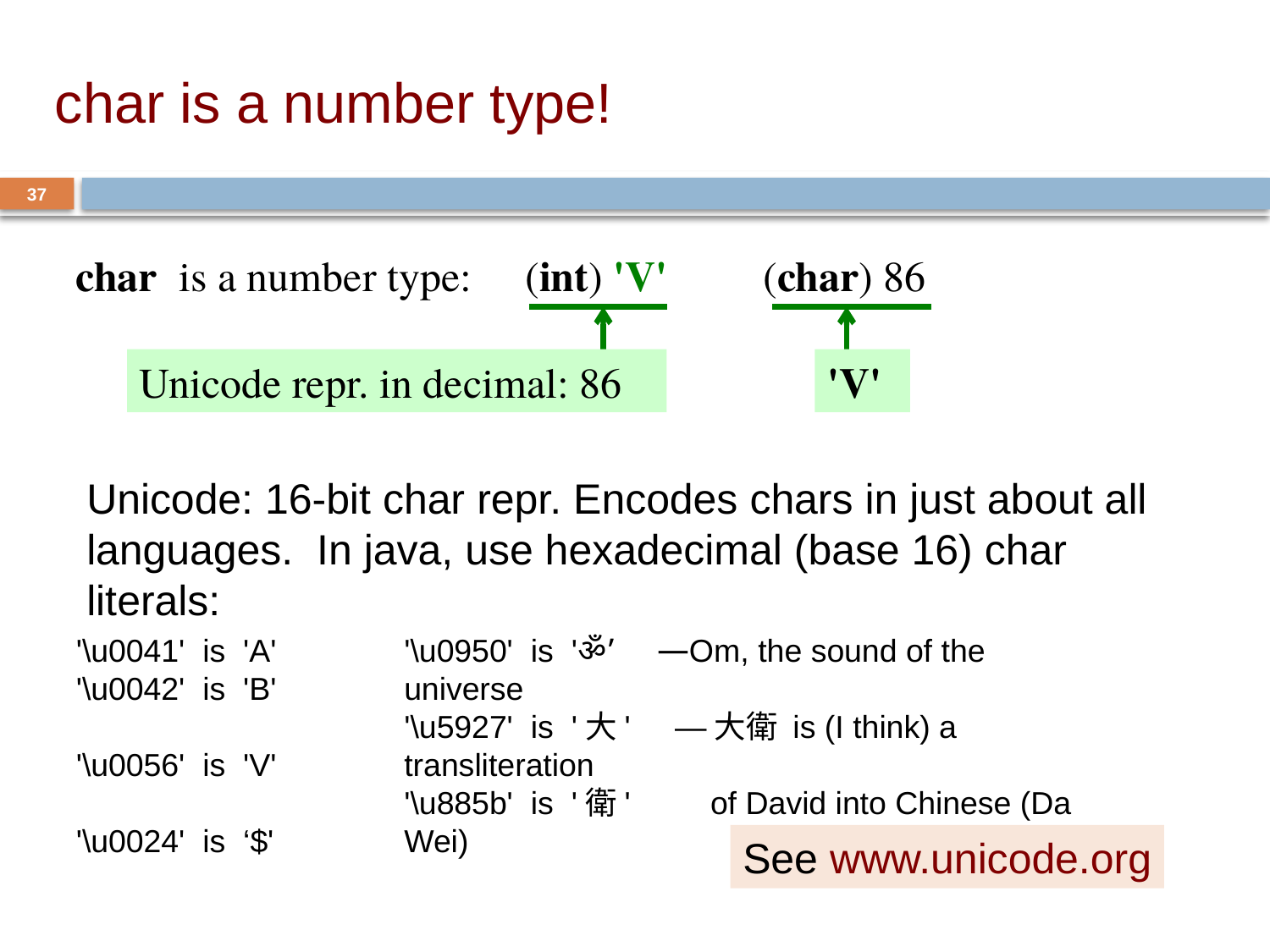

# char is a number type!
37
37
char  is a number type:     (int) 'V'         (char) 86
Unicode repr. in decimal: 86
'V'
Unicode: 16-bit char repr. Encodes chars in just about all languages.  In java, use hexadecimal (base 16) char literals:
'\u0041'  is  'A'
'\u0042'  is  'B'

'\u0056'  is  'V'

'\u0024'  is  ‘$'
'\u0950'  is  'ॐ’     —Om, the sound of the universe
'\u5927'  is  '大'     —大衛 is (I think) a transliteration
'\u885b'  is  '衛'         of David into Chinese (Da Wei)

See www.unicode.org